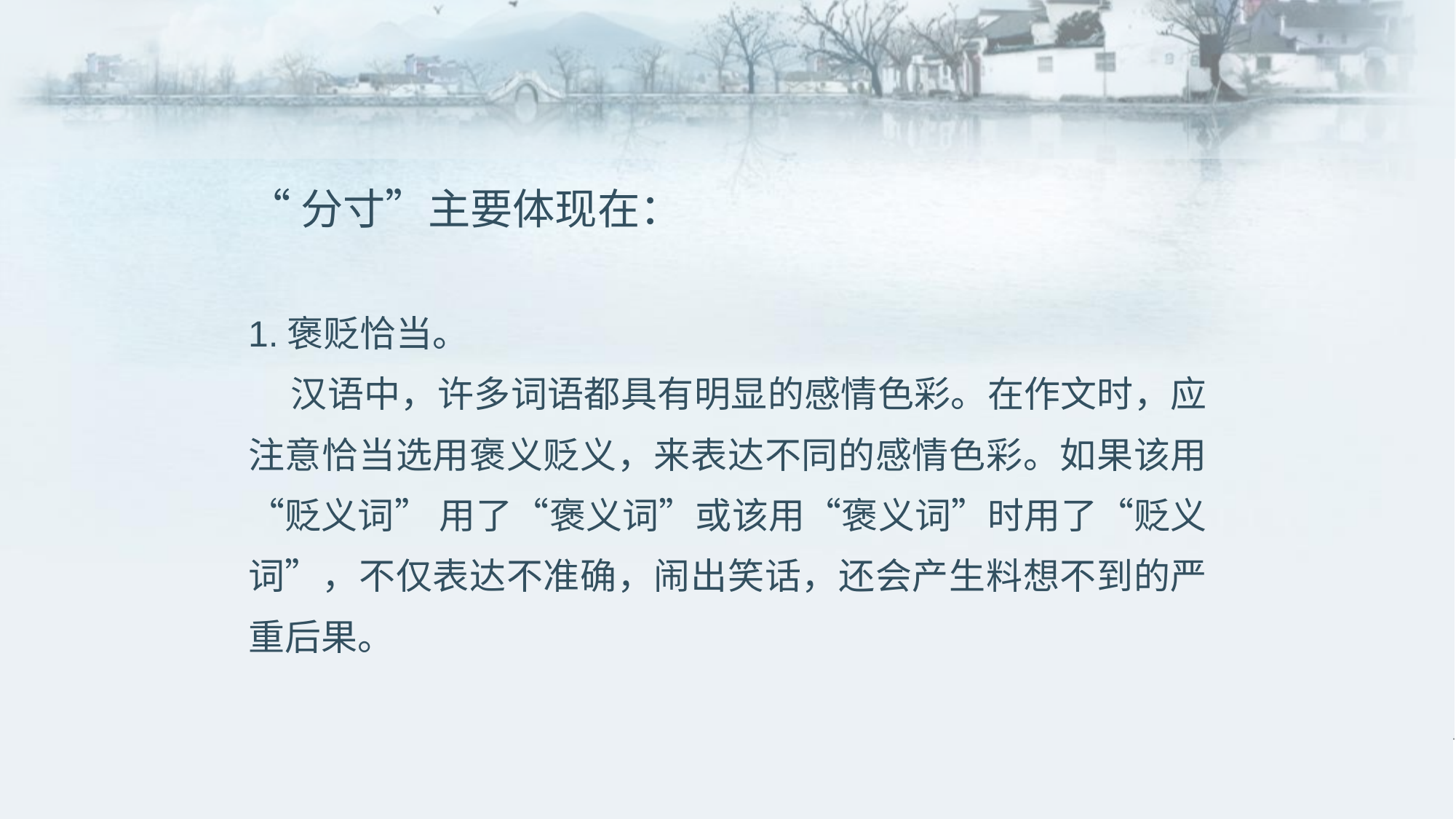

“分寸”主要体现在：

1.褒贬恰当。
     汉语中，许多词语都具有明显的感情色彩。在作文时，应注意恰当选用褒义贬义，来表达不同的感情色彩。如果该用“贬义词” 用了“褒义词”或该用“褒义词”时用了“贬义词”，不仅表达不准确，闹出笑话，还会产生料想不到的严重后果。